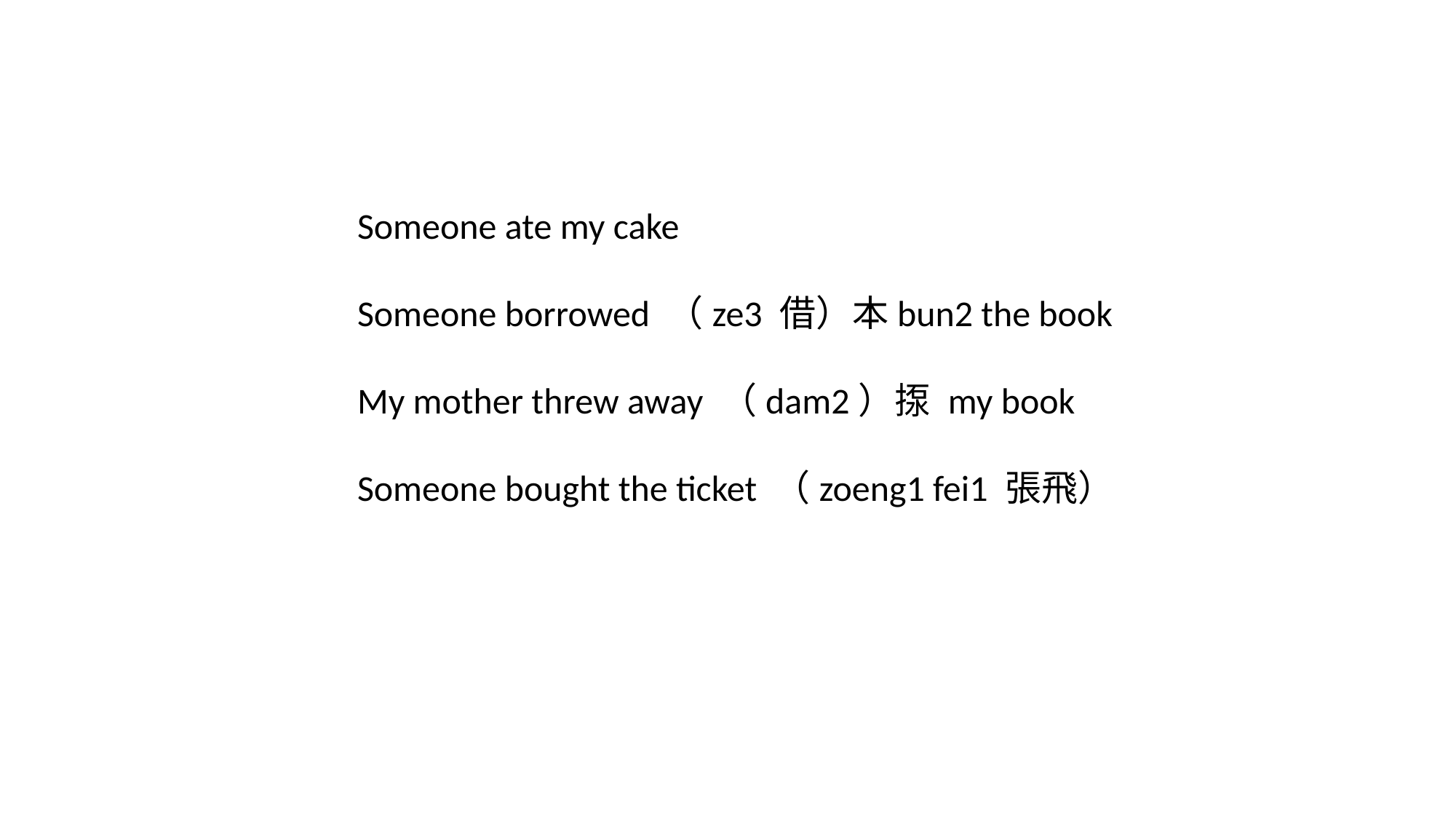

Someone ate my cake

Someone borrowed （ze3 借）本bun2 the book

My mother threw away （dam2）揼 my book

Someone bought the ticket （zoeng1 fei1 張飛）